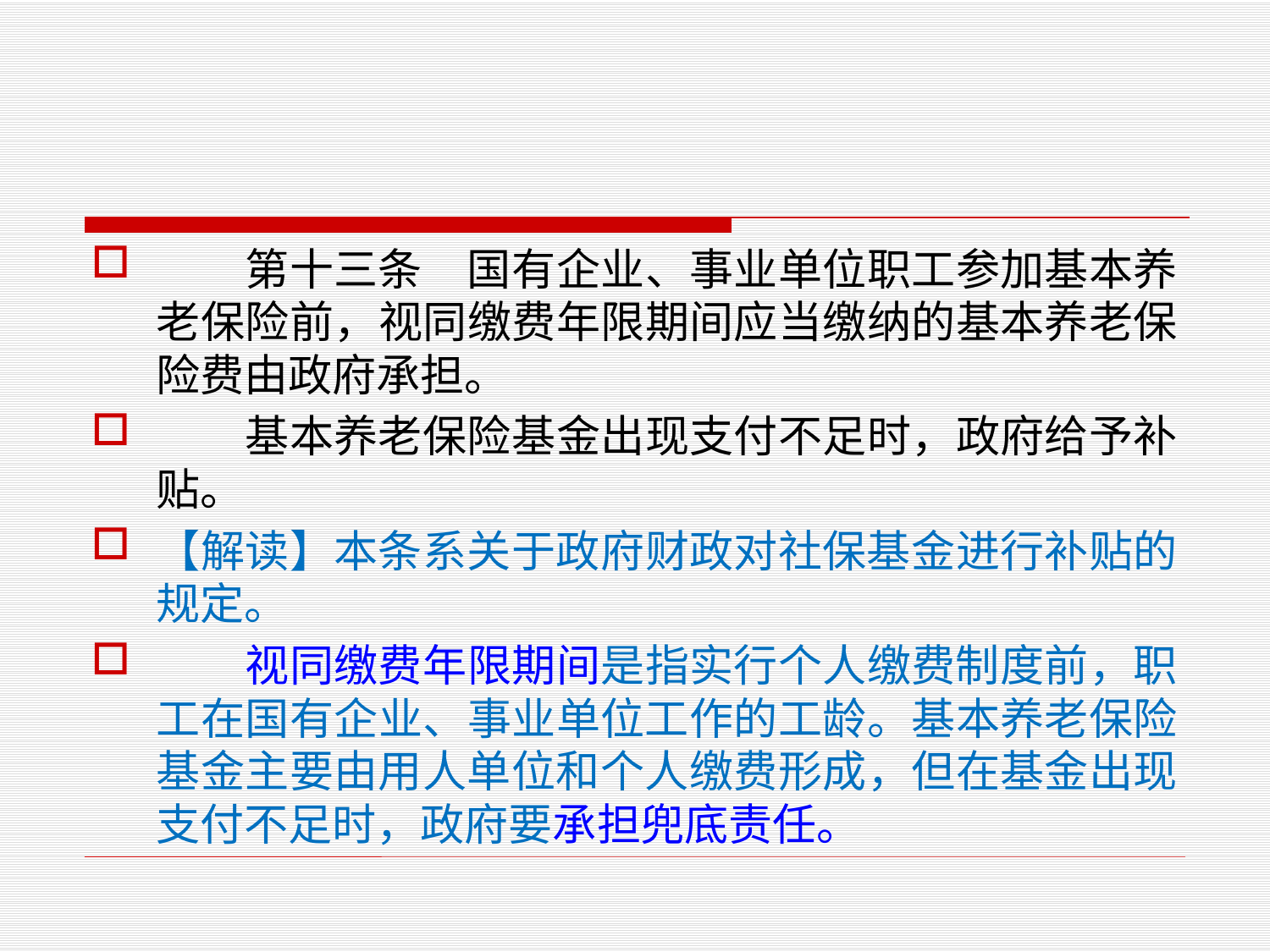

第十三条　国有企业、事业单位职工参加基本养老保险前，视同缴费年限期间应当缴纳的基本养老保险费由政府承担。
　　基本养老保险基金出现支付不足时，政府给予补贴。
【解读】本条系关于政府财政对社保基金进行补贴的规定。
　　视同缴费年限期间是指实行个人缴费制度前，职工在国有企业、事业单位工作的工龄。基本养老保险基金主要由用人单位和个人缴费形成，但在基金出现支付不足时，政府要承担兜底责任。